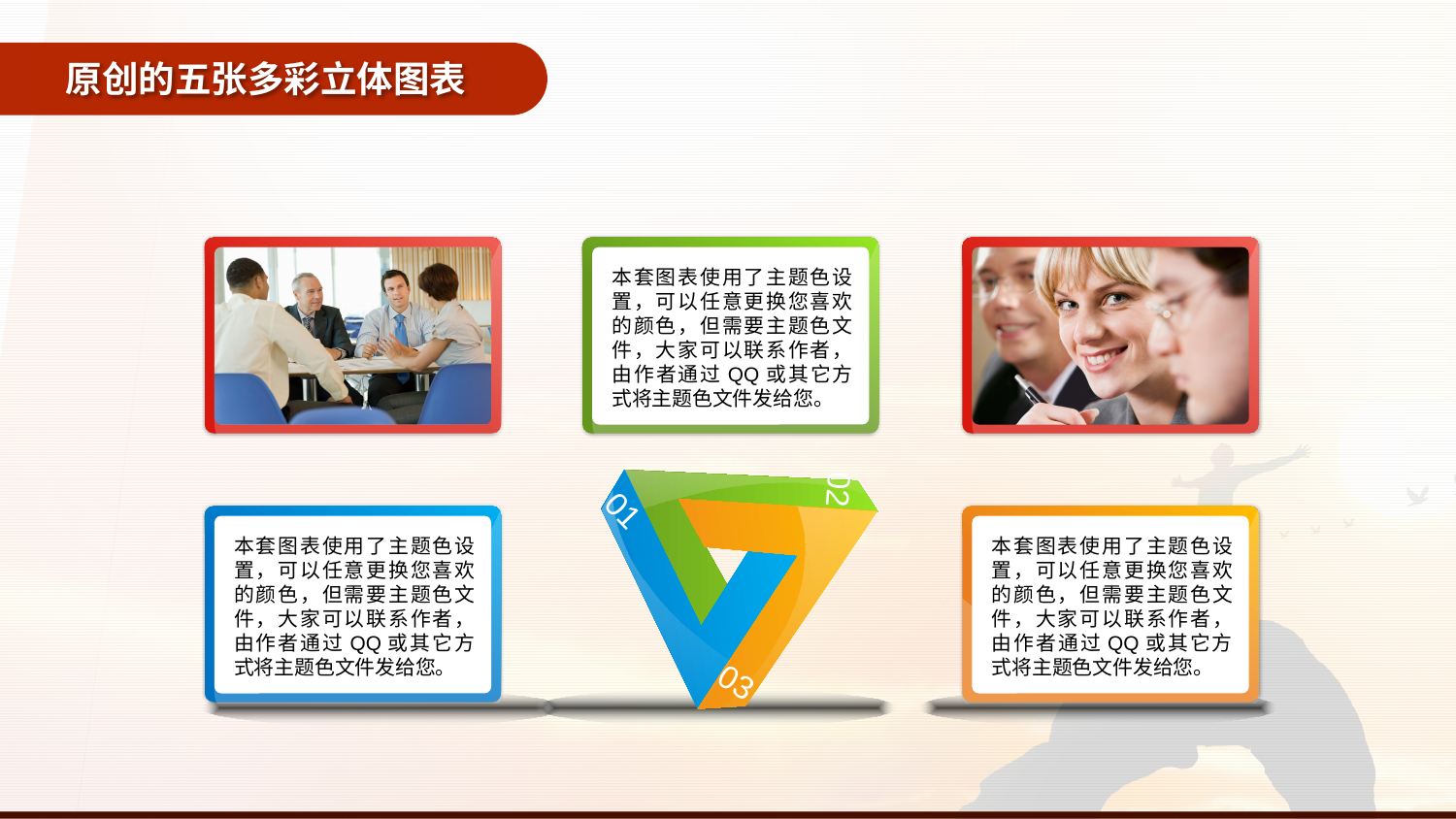

原创的五张多彩立体图表

本套图表使用了主题色设置，可以任意更换您喜欢的颜色，但需要主题色文件，大家可以联系作者，由作者通过QQ或其它方式将主题色文件发给您。

02

01

03

本套图表使用了主题色设置，可以任意更换您喜欢的颜色，但需要主题色文件，大家可以联系作者，由作者通过QQ或其它方式将主题色文件发给您。

本套图表使用了主题色设置，可以任意更换您喜欢的颜色，但需要主题色文件，大家可以联系作者，由作者通过QQ或其它方式将主题色文件发给您。